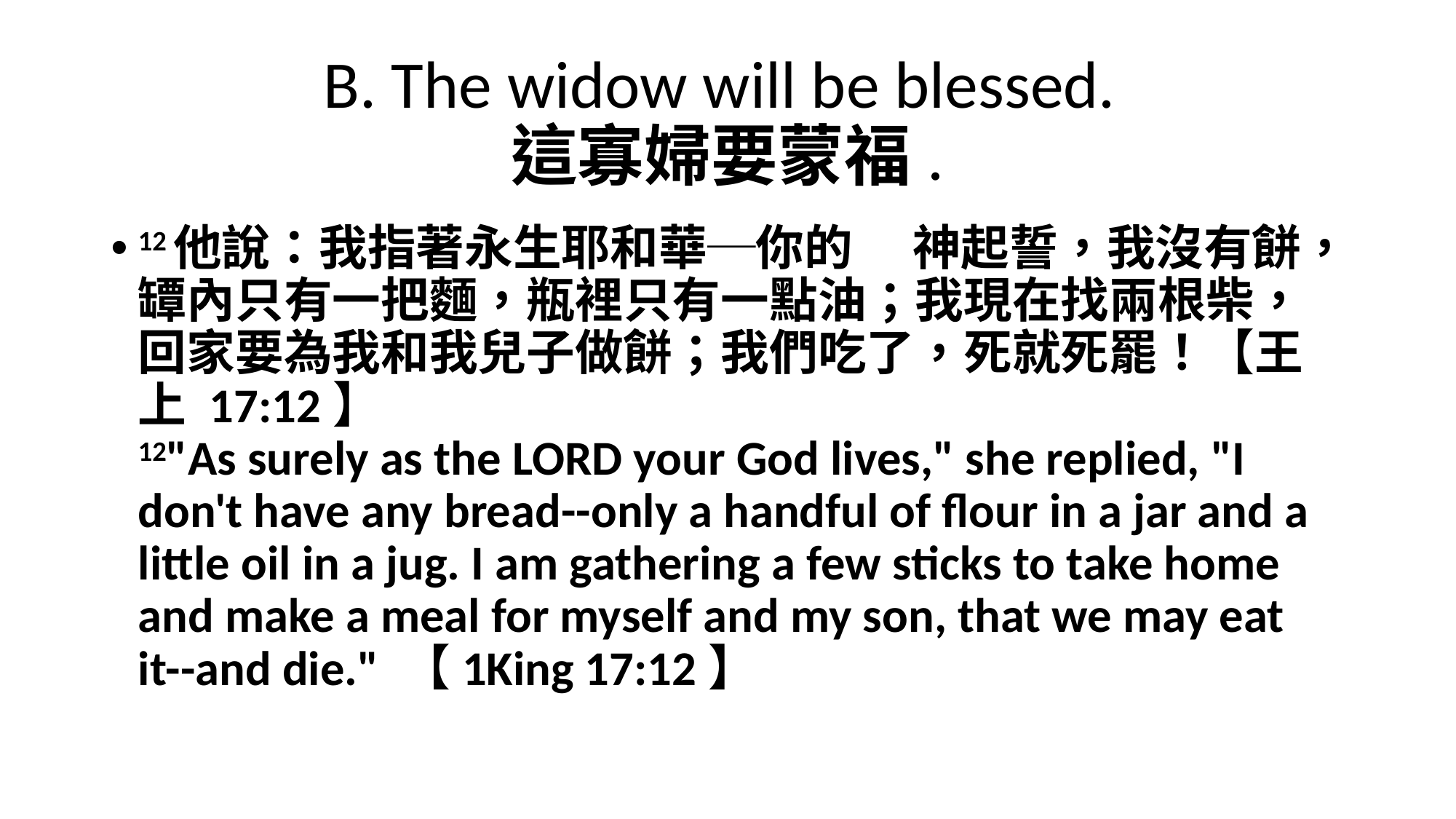

# B. The widow will be blessed. 這寡婦要蒙福.
12他說：我指著永生耶和華─你的　 神起誓，我沒有餅，罈內只有一把麵，瓶裡只有一點油；我現在找兩根柴，回家要為我和我兒子做餅；我們吃了，死就死罷！【王上 17:12】
12"As surely as the LORD your God lives," she replied, "I don't have any bread--only a handful of flour in a jar and a little oil in a jug. I am gathering a few sticks to take home and make a meal for myself and my son, that we may eat it--and die." 【1King 17:12】